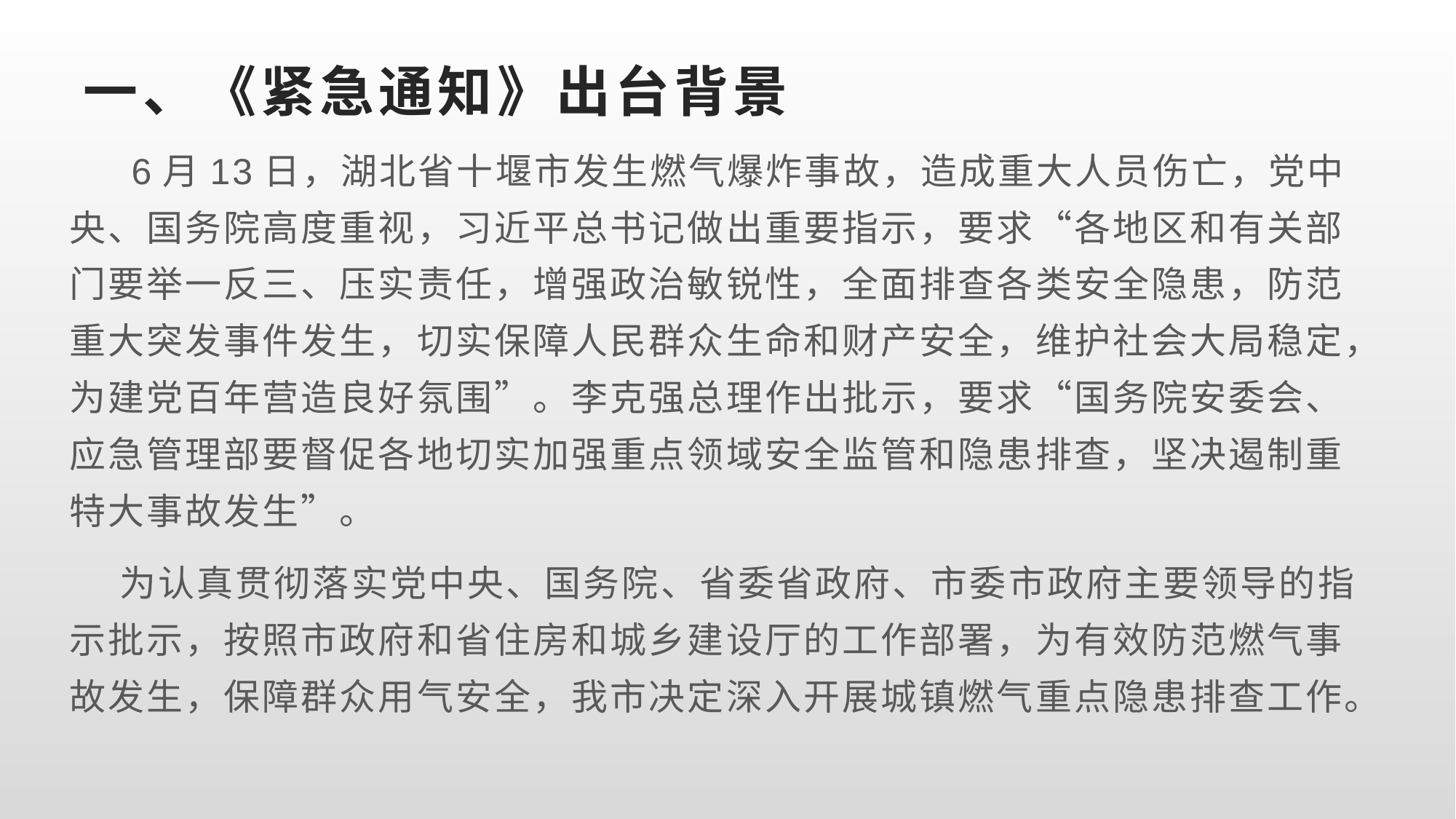

# 一、《紧急通知》出台背景
     6月13日，湖北省十堰市发生燃气爆炸事故，造成重大人员伤亡，党中央、国务院高度重视，习近平总书记做出重要指示，要求“各地区和有关部门要举一反三、压实责任，增强政治敏锐性，全面排查各类安全隐患，防范重大突发事件发生，切实保障人民群众生命和财产安全，维护社会大局稳定，为建党百年营造良好氛围”。李克强总理作出批示，要求“国务院安委会、应急管理部要督促各地切实加强重点领域安全监管和隐患排查，坚决遏制重特大事故发生”。
    为认真贯彻落实党中央、国务院、省委省政府、市委市政府主要领导的指示批示，按照市政府和省住房和城乡建设厅的工作部署，为有效防范燃气事故发生，保障群众用气安全，我市决定深入开展城镇燃气重点隐患排查工作。